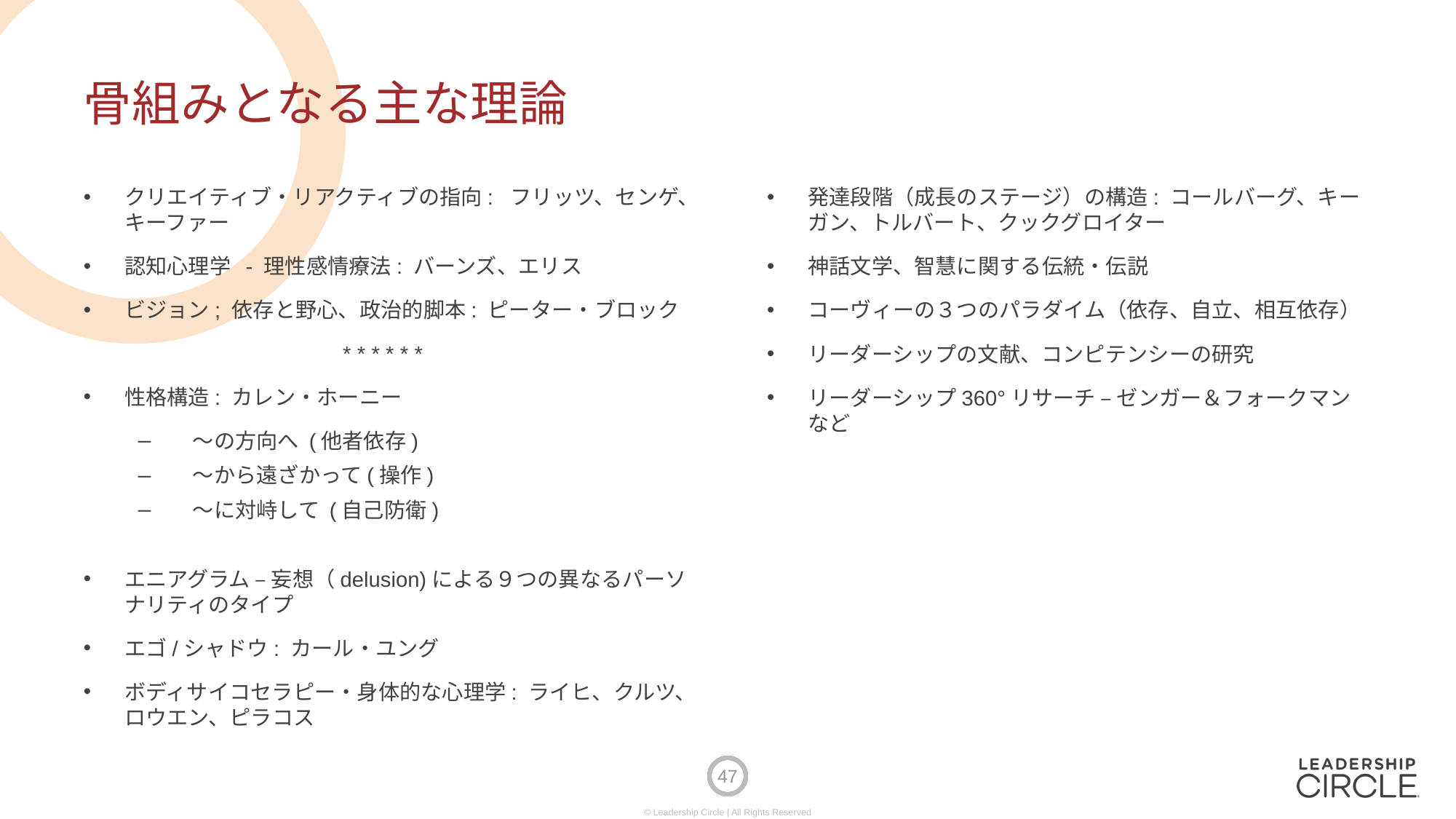

# 骨組みとなる主な理論
クリエイティブ・リアクティブの指向:  フリッツ、センゲ、キーファー
認知心理学  - 理性感情療法: バーンズ、エリス
ビジョン; 依存と野心、政治的脚本: ピーター・ブロック
* * * * * *
性格構造: カレン・ホーニー
〜の方向へ (他者依存)
〜から遠ざかって(操作)
〜に対峙して (自己防衛)

エニアグラム – 妄想（delusion)による９つの異なるパーソナリティのタイプ
エゴ/シャドウ: カール・ユング
ボディサイコセラピー・身体的な心理学: ライヒ、クルツ、ロウエン、ピラコス
発達段階（成長のステージ）の構造: コールバーグ、キーガン、トルバート、クックグロイター
神話文学、智慧に関する伝統・伝説
コーヴィーの３つのパラダイム（依存、自立、相互依存）
リーダーシップの文献、コンピテンシーの研究
リーダーシップ360°リサーチ – ゼンガー＆フォークマン など
47
© Leadership Circle | All Rights Reserved